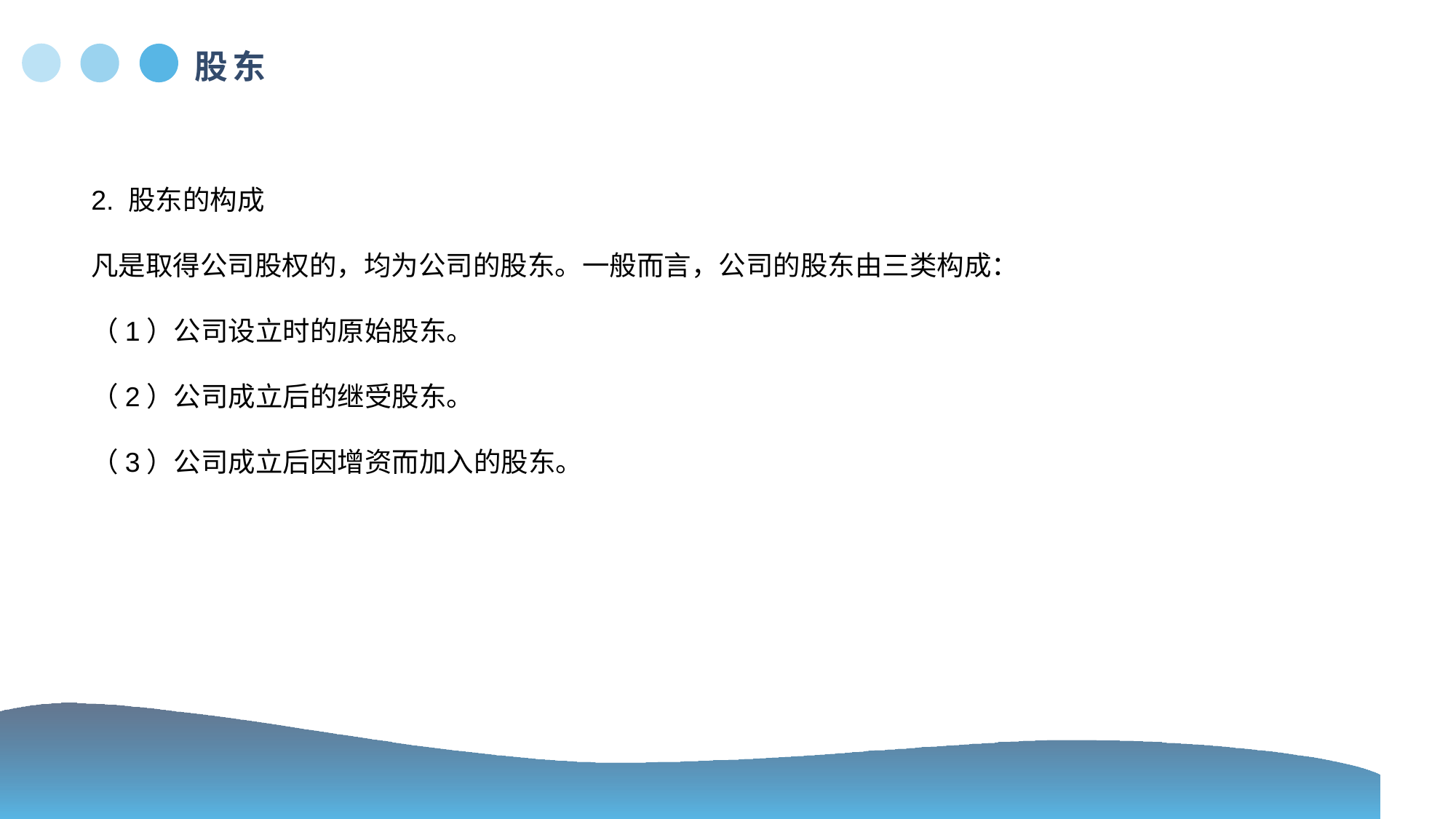

股东
2. 股东的构成

凡是取得公司股权的，均为公司的股东。一般而言，公司的股东由三类构成：

（1）公司设立时的原始股东。

（2）公司成立后的继受股东。

（3）公司成立后因增资而加入的股东。